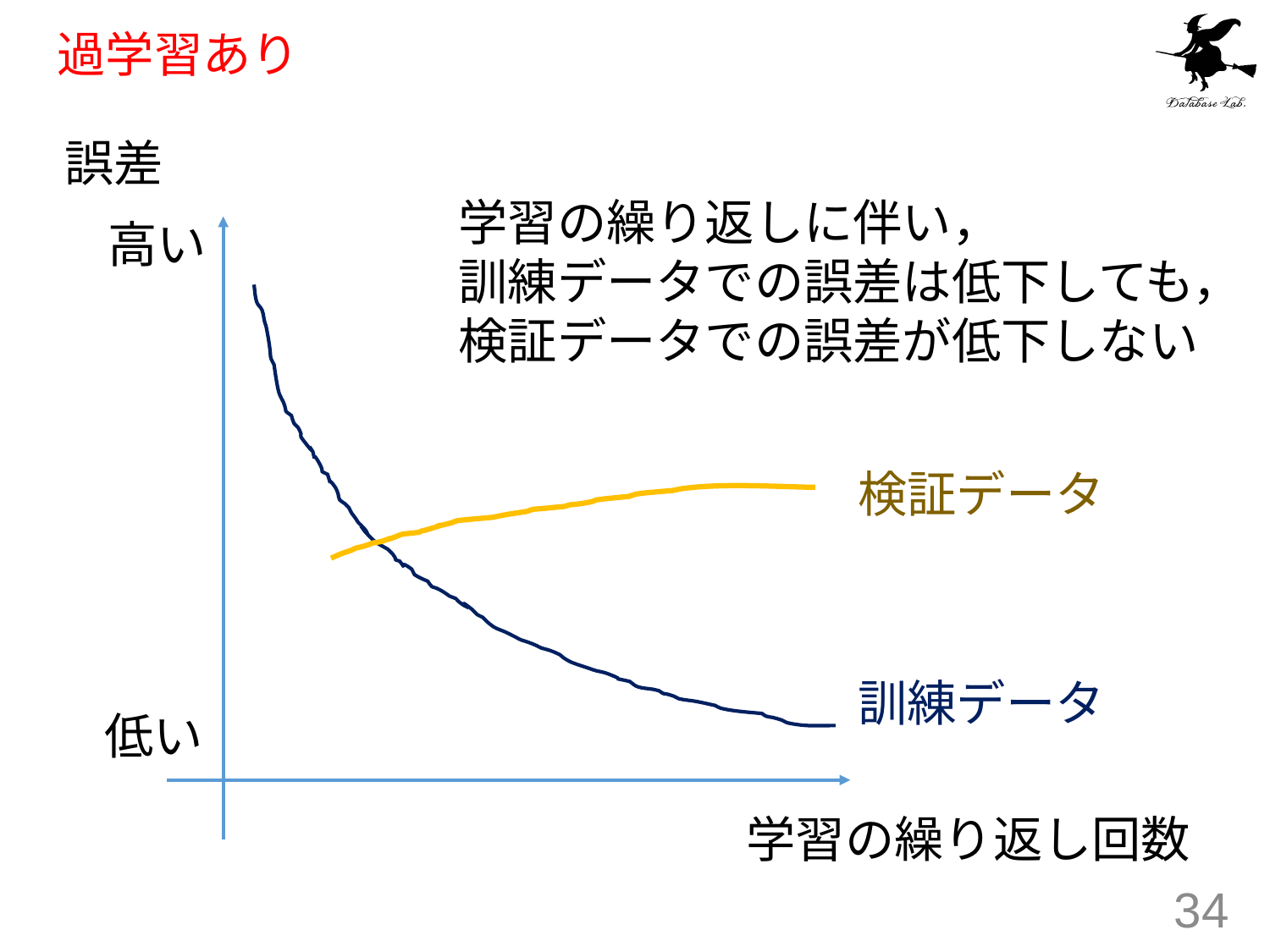

# 過学習あり
誤差
学習の繰り返しに伴い，
訓練データでの誤差は低下しても，
検証データでの誤差が低下しない
高い

検証データ

訓練データ
低い
学習の繰り返し回数
34